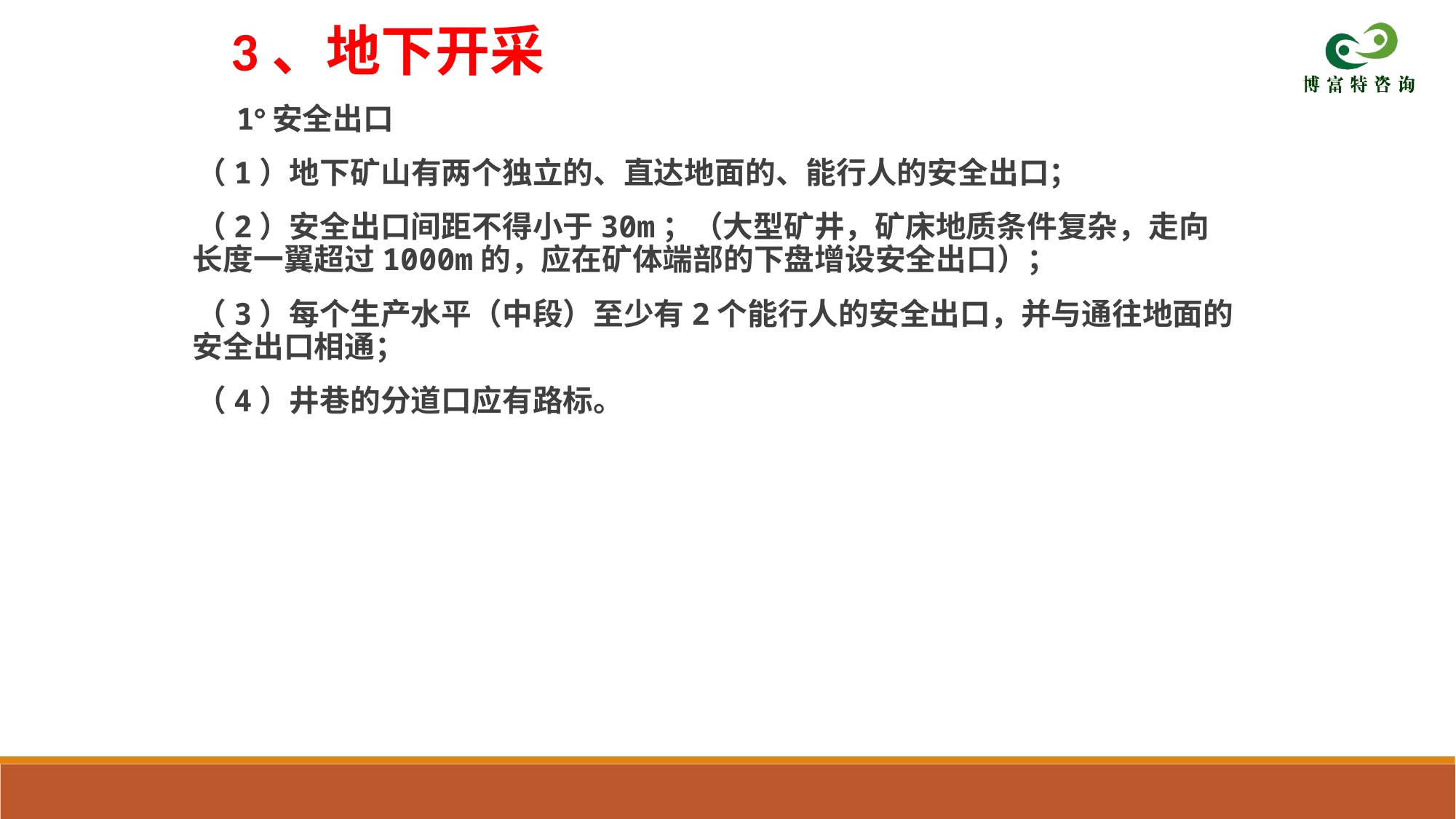

3、地下开采
   1°安全出口
 （1）地下矿山有两个独立的、直达地面的、能行人的安全出口；
 （2）安全出口间距不得小于30m；（大型矿井，矿床地质条件复杂，走向长度一翼超过1000m的，应在矿体端部的下盘增设安全出口）；
 （3）每个生产水平（中段）至少有2个能行人的安全出口，并与通往地面的安全出口相通；
 （4）井巷的分道口应有路标。